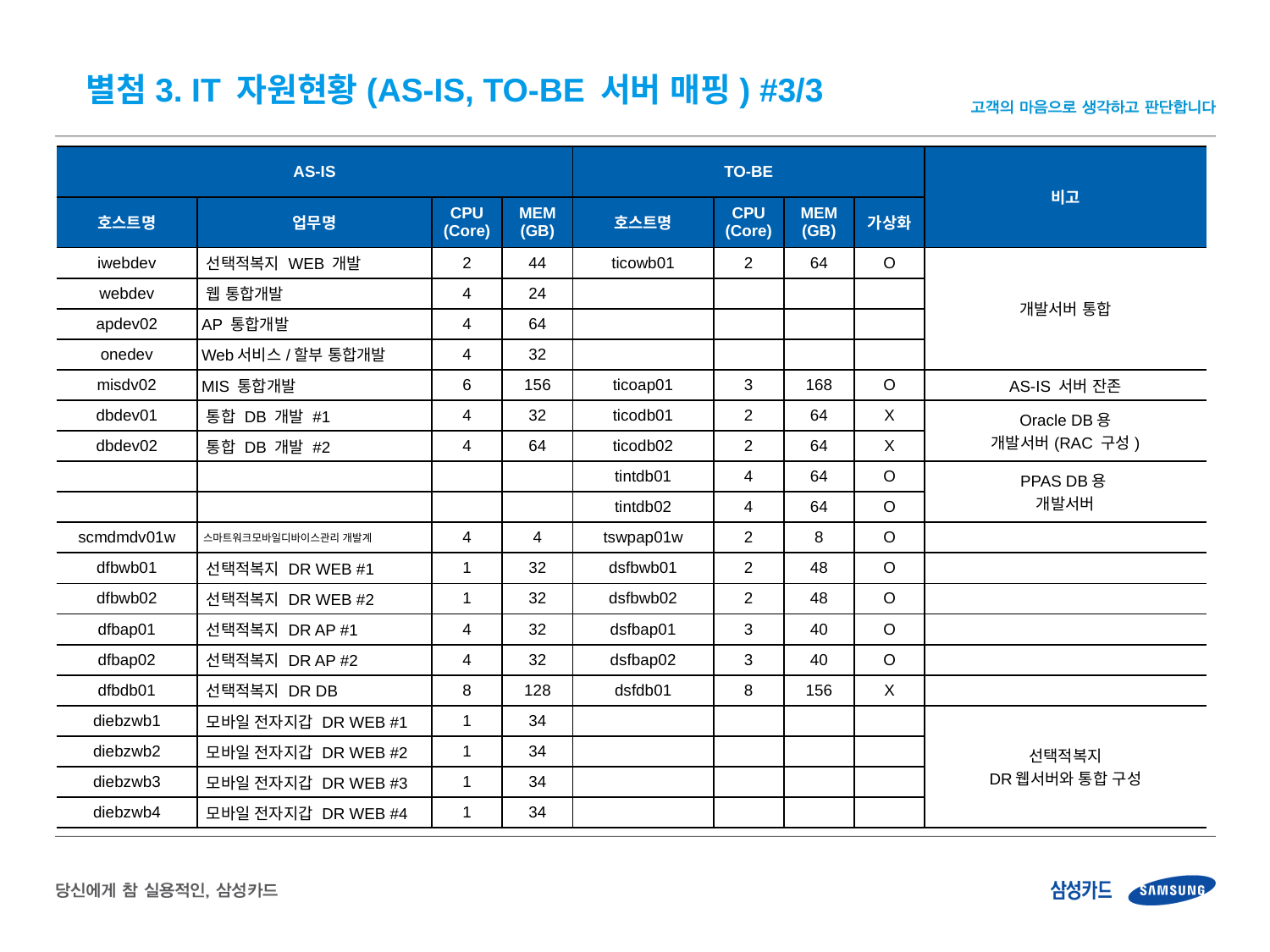

별첨3. IT 자원현황(AS-IS, TO-BE 서버 매핑) #3/3
| AS-IS |  |  |  | TO-BE |  |  |  | 비고 |
| --- | --- | --- | --- | --- | --- | --- | --- | --- |
| 호스트명 | 업무명 | CPU (Core) | MEM (GB) | 호스트명 | CPU (Core) | MEM (GB) | 가상화 |  |
| iwebdev | 선택적복지 WEB 개발 | 2 | 44 | ticowb01 | 2 | 64 | O | 개발서버 통합 |
| webdev | 웹 통합개발 | 4 | 24 |  |  |  |  |  |
| apdev02 | AP 통합개발 | 4 | 64 |  |  |  |  |  |
| onedev | Web서비스/할부 통합개발 | 4 | 32 |  |  |  |  |  |
| misdv02 | MIS 통합개발 | 6 | 156 | ticoap01 | 3 | 168 | O | AS-IS 서버 잔존 |
| dbdev01 | 통합 DB 개발 #1 | 4 | 32 | ticodb01 | 2 | 64 | X | Oracle DB용 개발서버(RAC 구성) |
| dbdev02 | 통합 DB 개발 #2 | 4 | 64 | ticodb02 | 2 | 64 | X |  |
|  |  |  |  | tintdb01 | 4 | 64 | O | PPAS DB용 개발서버 |
|  |  |  |  | tintdb02 | 4 | 64 | O |  |
| scmdmdv01w | 스마트워크모바일디바이스관리 개발계 | 4 | 4 | tswpap01w | 2 | 8 | O |  |
| dfbwb01 | 선택적복지 DR WEB #1 | 1 | 32 | dsfbwb01 | 2 | 48 | O |  |
| dfbwb02 | 선택적복지 DR WEB #2 | 1 | 32 | dsfbwb02 | 2 | 48 | O |  |
| dfbap01 | 선택적복지 DR AP #1 | 4 | 32 | dsfbap01 | 3 | 40 | O |  |
| dfbap02 | 선택적복지 DR AP #2 | 4 | 32 | dsfbap02 | 3 | 40 | O |  |
| dfbdb01 | 선택적복지 DR DB | 8 | 128 | dsfdb01 | 8 | 156 | X |  |
| diebzwb1 | 모바일 전자지갑 DR WEB #1 | 1 | 34 |  |  |  |  | 선택적복지 DR웹서버와 통합 구성 |
| diebzwb2 | 모바일 전자지갑 DR WEB #2 | 1 | 34 |  |  |  |  |  |
| diebzwb3 | 모바일 전자지갑 DR WEB #3 | 1 | 34 |  |  |  |  |  |
| diebzwb4 | 모바일 전자지갑 DR WEB #4 | 1 | 34 |  |  |  |  |  |